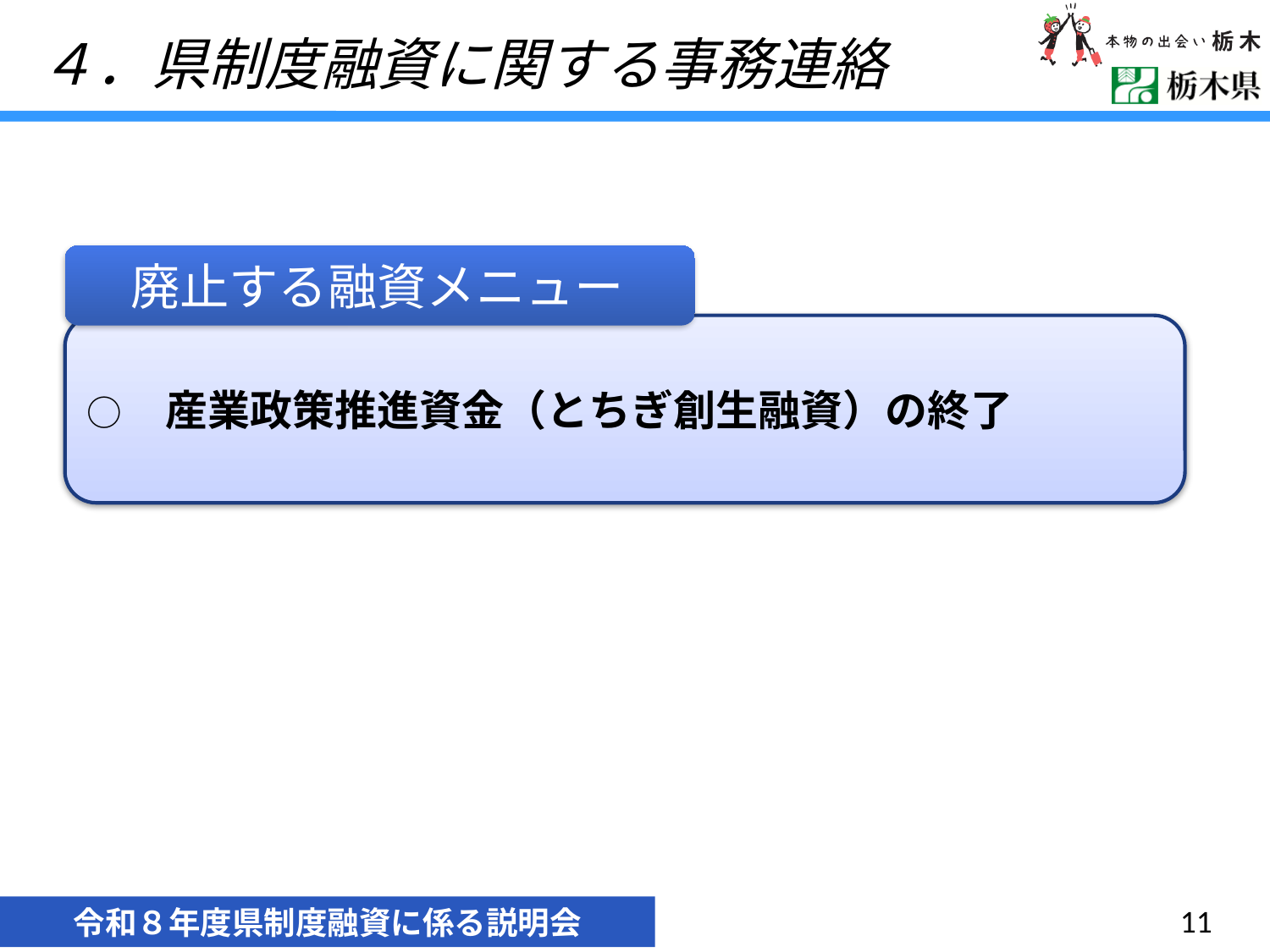

４．県制度融資に関する事務連絡

　廃止する融資メニュー
○　産業政策推進資金（とちぎ創生融資）の終了
11